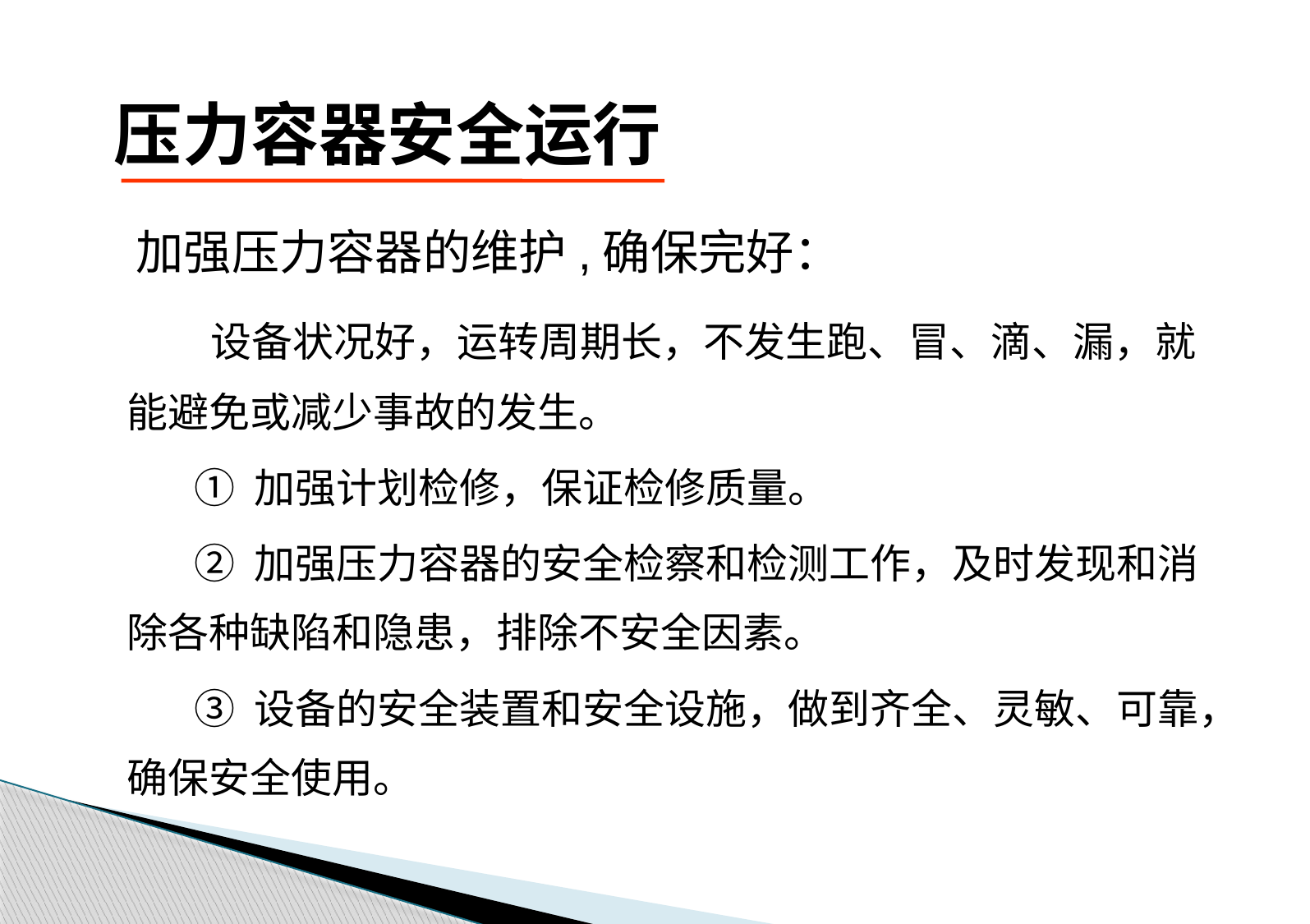

# 压力容器安全运行

   加强压力容器的维护,确保完好：
          设备状况好，运转周期长，不发生跑、冒、滴、漏，就能避免或减少事故的发生。
           ① 加强计划检修，保证检修质量。
           ② 加强压力容器的安全检察和检测工作，及时发现和消除各种缺陷和隐患，排除不安全因素。
           ③ 设备的安全装置和安全设施，做到齐全、灵敏、可靠，确保安全使用。